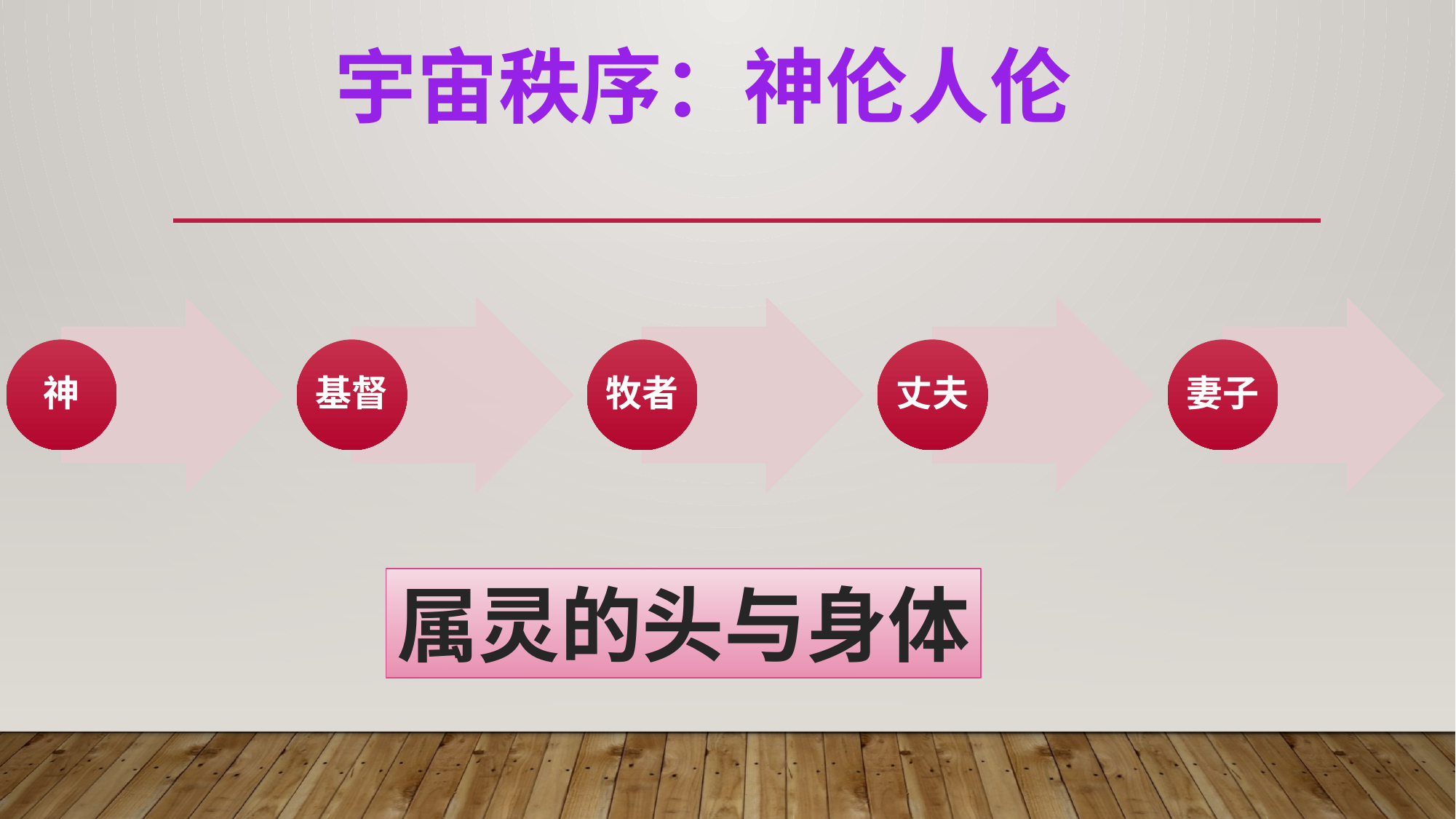

# 宇宙秩序：神伦人伦
神
基督
牧者
丈夫
妻子
属灵的头与身体